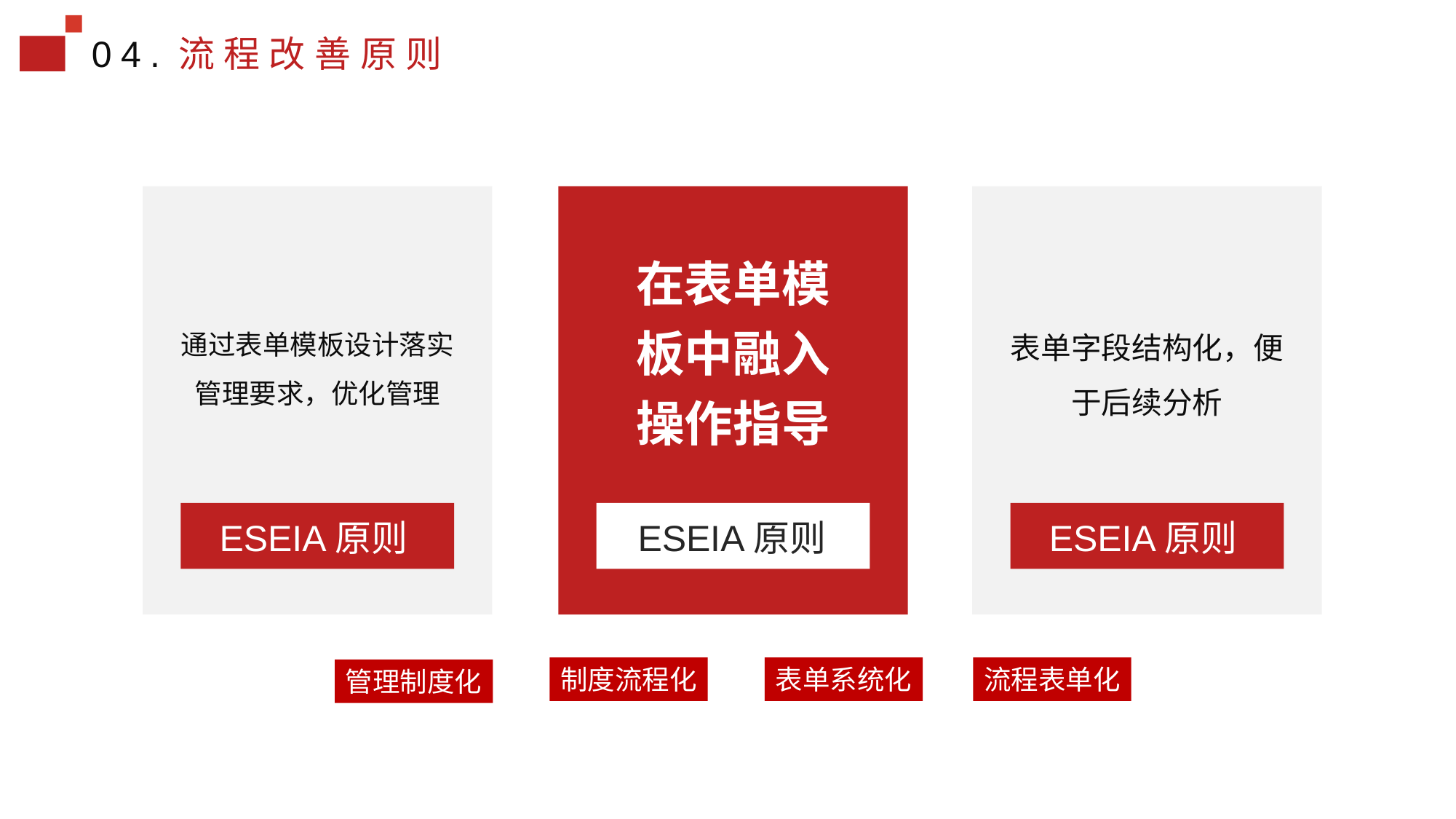

04.流程改善原则

在表单模板中融入操作指导

ESEIA原则

通过表单模板设计落实管理要求，优化管理

ESEIA原则

表单字段结构化，便于后续分析

ESEIA原则
制度流程化
表单系统化
流程表单化
管理制度化